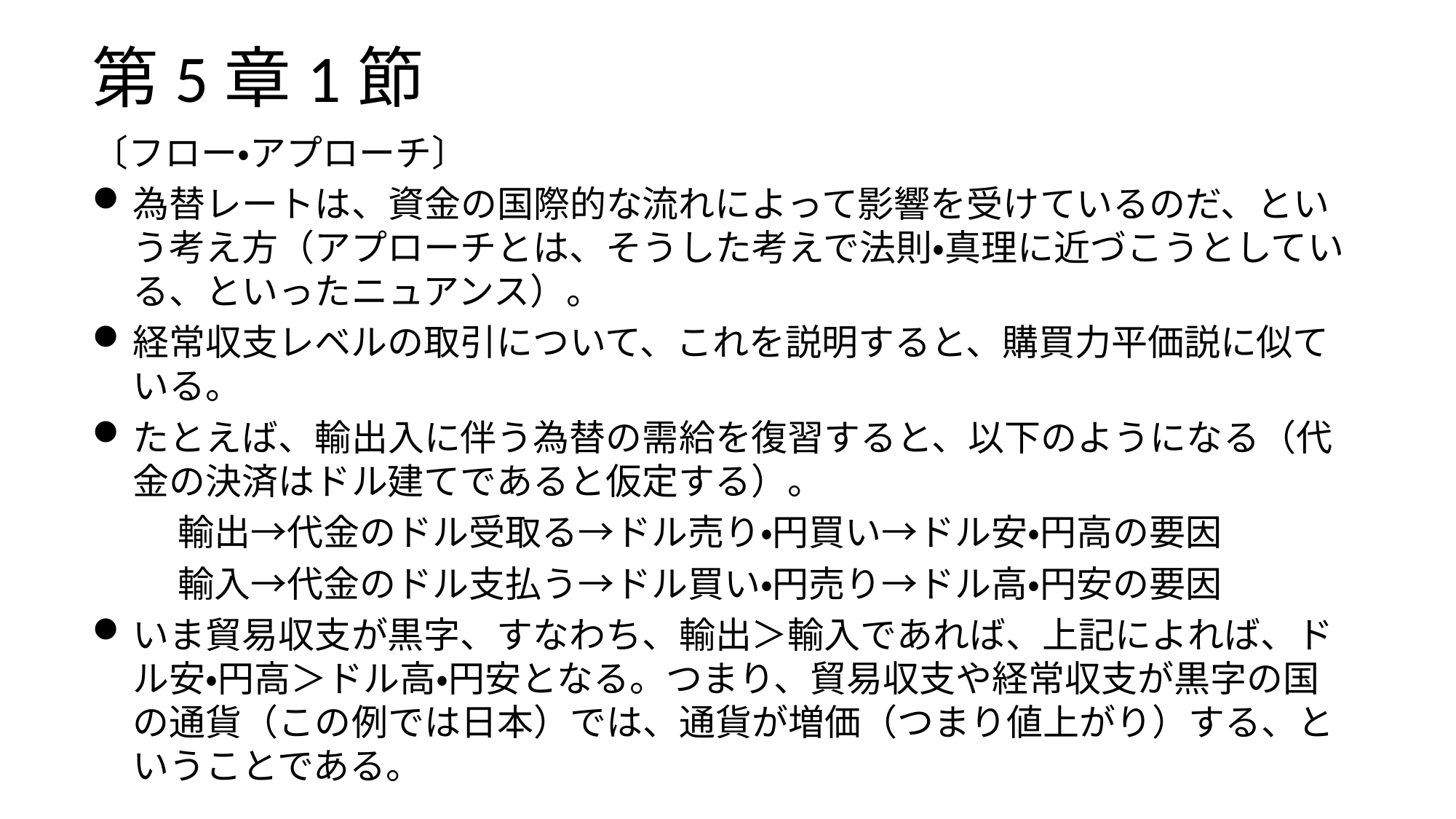

# 第5章1節
〔フロー・アプローチ〕
為替レートは、資金の国際的な流れによって影響を受けているのだ、という考え方（アプローチとは、そうした考えで法則・真理に近づこうとしている、といったニュアンス）。
経常収支レベルの取引について、これを説明すると、購買力平価説に似ている。
たとえば、輸出入に伴う為替の需給を復習すると、以下のようになる（代金の決済はドル建てであると仮定する）。
輸出→代金のドル受取る→ドル売り・円買い→ドル安・円高の要因
輸入→代金のドル支払う→ドル買い・円売り→ドル高・円安の要因
いま貿易収支が黒字、すなわち、輸出＞輸入であれば、上記によれば、ドル安・円高＞ドル高・円安となる。つまり、貿易収支や経常収支が黒字の国の通貨（この例では日本）では、通貨が増価（つまり値上がり）する、ということである。